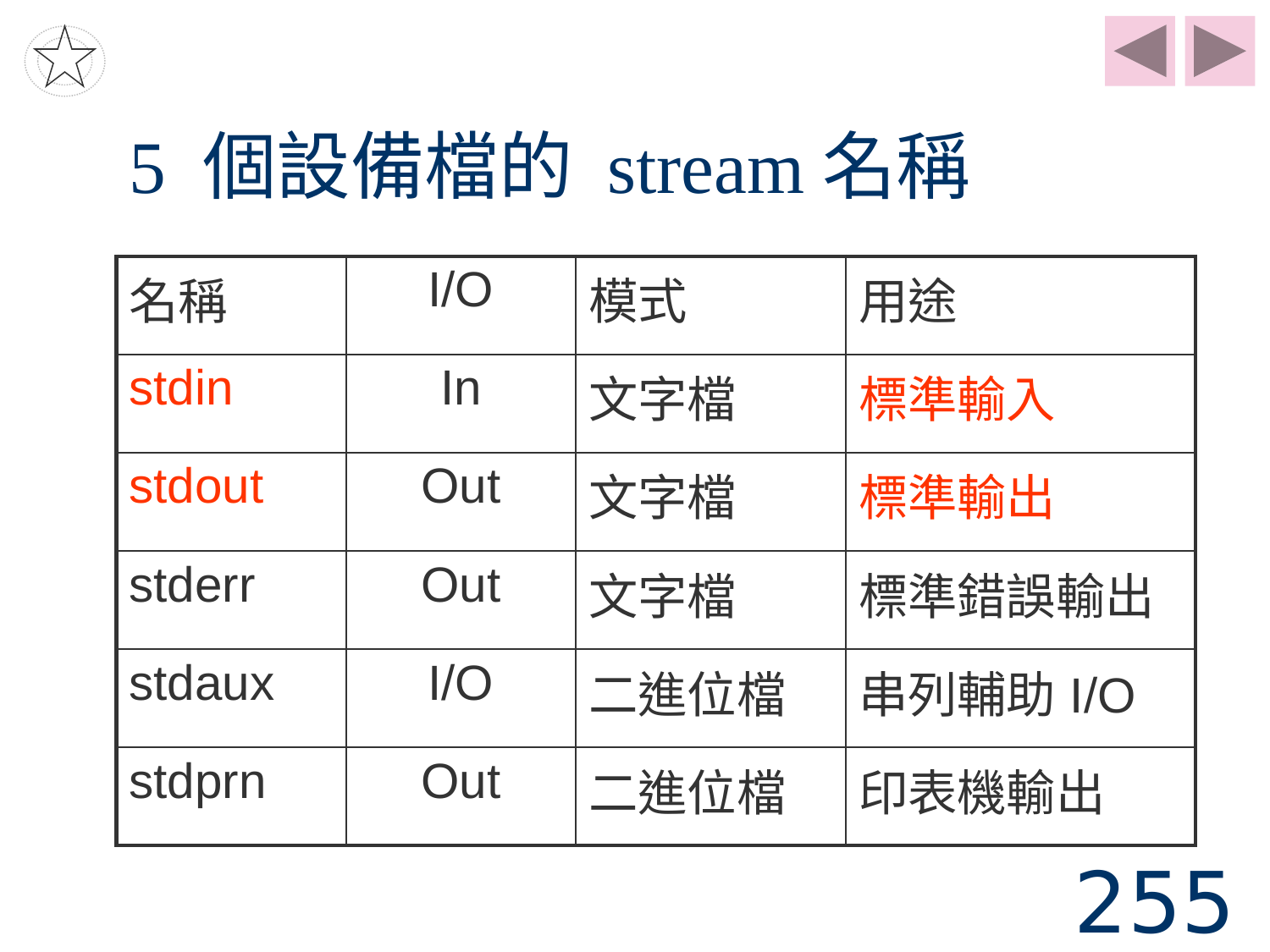

# 5 個設備檔的 stream名稱
| 名稱 | I/O | 模式 | 用途 |
| --- | --- | --- | --- |
| stdin | In | 文字檔 | 標準輸入 |
| stdout | Out | 文字檔 | 標準輸出 |
| stderr | Out | 文字檔 | 標準錯誤輸出 |
| stdaux | I/O | 二進位檔 | 串列輔助I/O |
| stdprn | Out | 二進位檔 | 印表機輸出 |
255